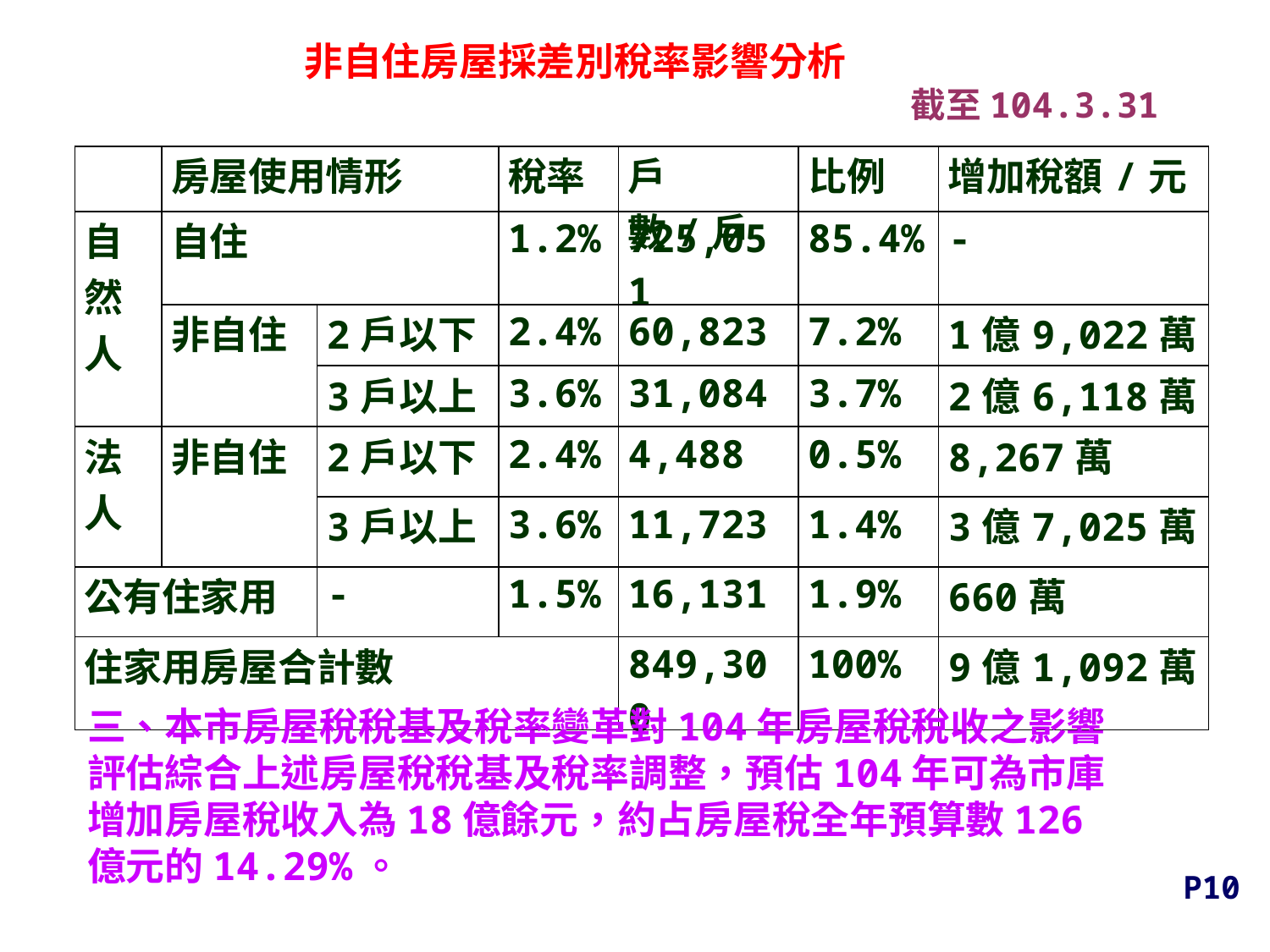

非自住房屋採差別稅率影響分析
截至104.3.31
|  | 房屋使用情形 |  | 稅率 | 戶數/戶 | 比例 | 增加稅額/元 |
| --- | --- | --- | --- | --- | --- | --- |
| 自 然 人 | 自住 |  | 1.2% | 725,051 | 85.4% | - |
|  | 非自住 | 2戶以下 | 2.4% | 60,823 | 7.2% | 1億9,022萬 |
|  |  | 3戶以上 | 3.6% | 31,084 | 3.7% | 2億6,118萬 |
| 法人 | 非自住 | 2戶以下 | 2.4% | 4,488 | 0.5% | 8,267萬 |
|  |  | 3戶以上 | 3.6% | 11,723 | 1.4% | 3億7,025萬 |
| 公有住家用 |  | - | 1.5% | 16,131 | 1.9% | 660萬 |
| 住家用房屋合計數 |  |  |  | 849,300 | 100% | 9億1,092萬 |
三、本市房屋稅稅基及稅率變革對104年房屋稅稅收之影響評估綜合上述房屋稅稅基及稅率調整，預估104年可為市庫增加房屋稅收入為18億餘元，約占房屋稅全年預算數126億元的14.29%。
P10